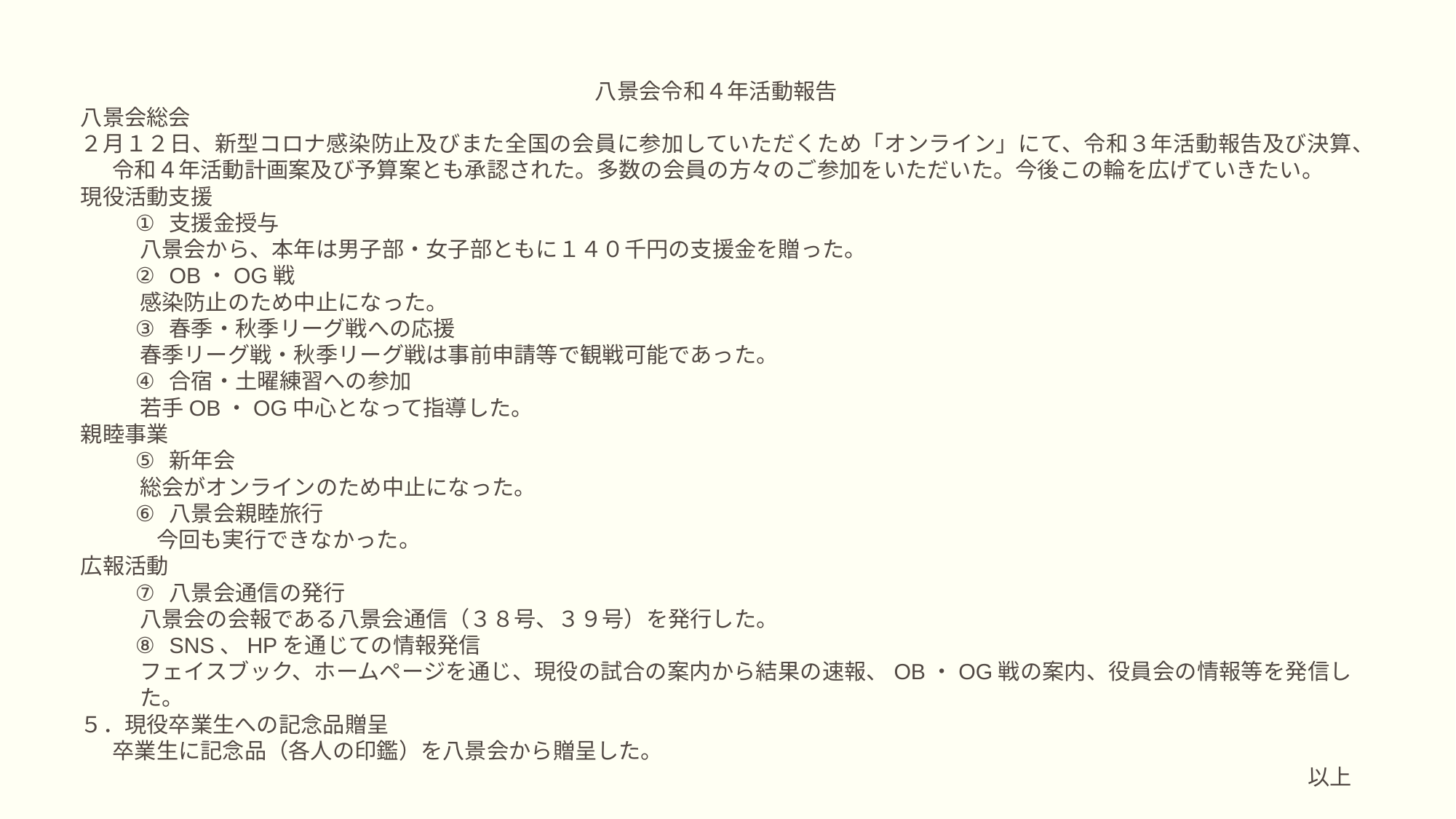

八景会令和４年活動報告
八景会総会
２月１２日、新型コロナ感染防止及びまた全国の会員に参加していただくため「オンライン」にて、令和３年活動報告及び決算、令和４年活動計画案及び予算案とも承認された。多数の会員の方々のご参加をいただいた。今後この輪を広げていきたい。
現役活動支援
支援金授与
八景会から、本年は男子部・女子部ともに１４０千円の支援金を贈った。
OB・OG戦
感染防止のため中止になった。
春季・秋季リーグ戦への応援
春季リーグ戦・秋季リーグ戦は事前申請等で観戦可能であった。
合宿・土曜練習への参加
若手OB・OG中心となって指導した。
親睦事業
新年会
総会がオンラインのため中止になった。
八景会親睦旅行
　　今回も実行できなかった。
広報活動
八景会通信の発行
八景会の会報である八景会通信（３８号、３９号）を発行した。
SNS、HPを通じての情報発信
フェイスブック、ホームページを通じ、現役の試合の案内から結果の速報、OB・OG戦の案内、役員会の情報等を発信した。
５．現役卒業生への記念品贈呈
卒業生に記念品（各人の印鑑）を八景会から贈呈した。
以上